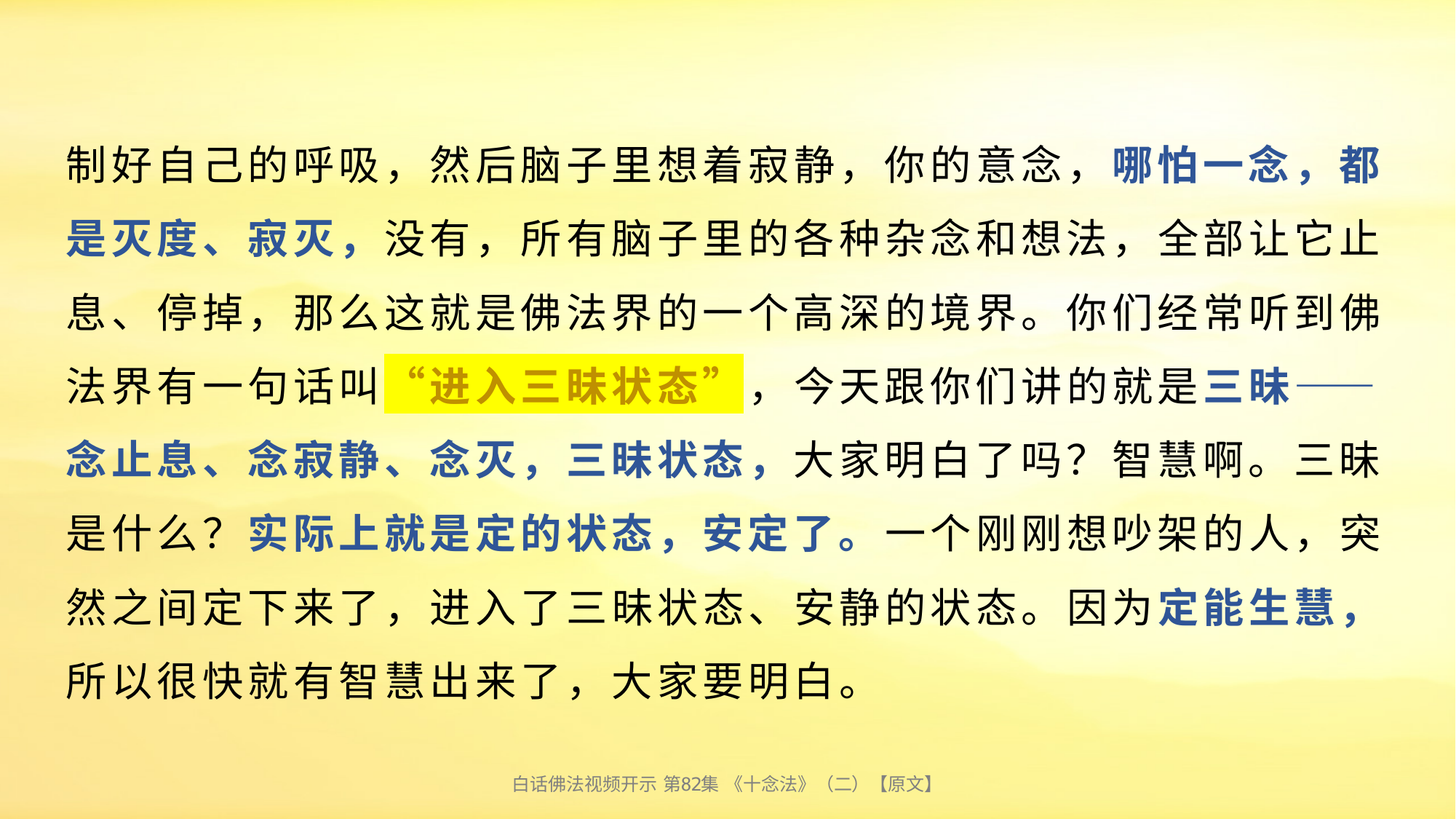

# 制好自己的呼吸，然后脑子里想着寂静，你的意念，哪怕一念，都是灭度、寂灭，没有，所有脑子里的各种杂念和想法，全部让它止息、停掉，那么这就是佛法界的一个高深的境界。你们经常听到佛法界有一句话叫“进入三昧状态”，今天跟你们讲的就是三昧——念止息、念寂静、念灭，三昧状态，大家明白了吗？智慧啊。三昧是什么？实际上就是定的状态，安定了。一个刚刚想吵架的人，突然之间定下来了，进入了三昧状态、安静的状态。因为定能生慧，所以很快就有智慧出来了，大家要明白。
白话佛法视频开示 第82集 《十念法》（二）【原文】